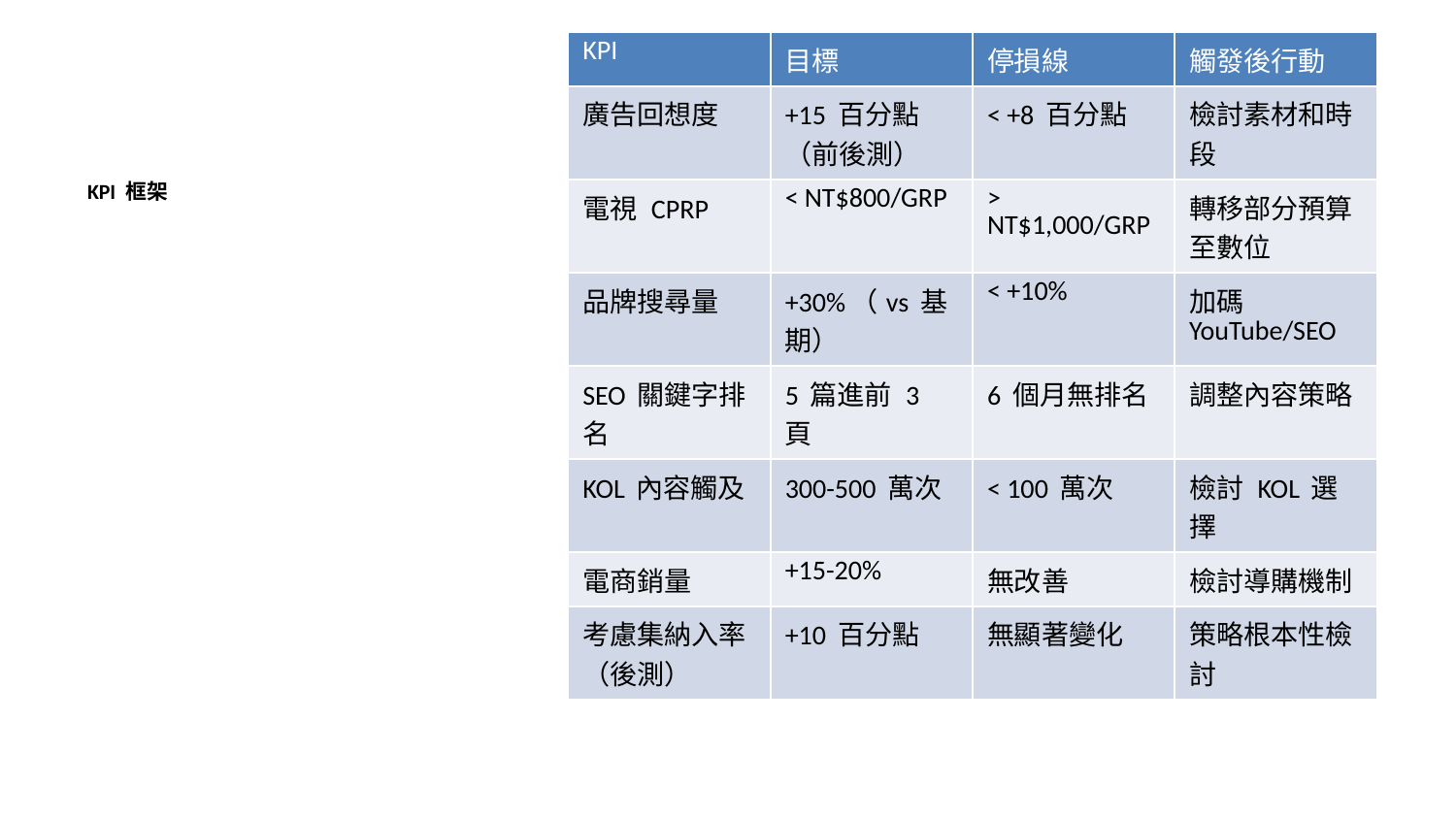

| KPI | 目標 | 停損線 | 觸發後行動 |
| --- | --- | --- | --- |
| 廣告回想度 | +15 百分點（前後測） | < +8 百分點 | 檢討素材和時段 |
| 電視 CPRP | < NT$800/GRP | > NT$1,000/GRP | 轉移部分預算至數位 |
| 品牌搜尋量 | +30%（vs 基期） | < +10% | 加碼 YouTube/SEO |
| SEO 關鍵字排名 | 5 篇進前 3 頁 | 6 個月無排名 | 調整內容策略 |
| KOL 內容觸及 | 300-500 萬次 | < 100 萬次 | 檢討 KOL 選擇 |
| 電商銷量 | +15-20% | 無改善 | 檢討導購機制 |
| 考慮集納入率（後測） | +10 百分點 | 無顯著變化 | 策略根本性檢討 |
KPI 框架